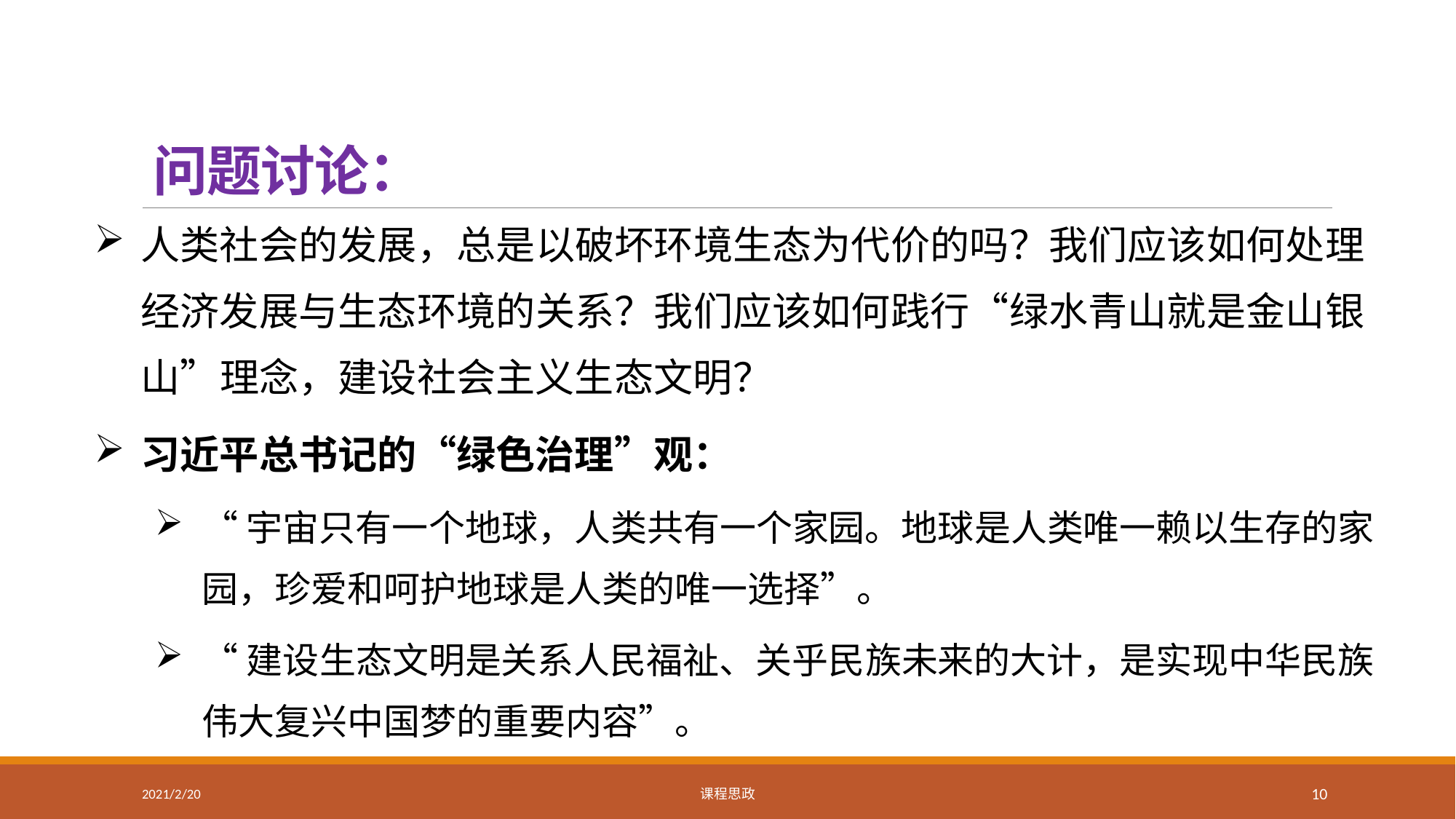

# 问题讨论：
人类社会的发展，总是以破坏环境生态为代价的吗？我们应该如何处理经济发展与生态环境的关系？我们应该如何践行“绿水青山就是金山银山”理念，建设社会主义生态文明？
习近平总书记的“绿色治理”观：
“宇宙只有一个地球，人类共有一个家园。地球是人类唯一赖以生存的家园，珍爱和呵护地球是人类的唯一选择”。
“建设生态文明是关系人民福祉、关乎民族未来的大计，是实现中华民族伟大复兴中国梦的重要内容”。
2021/2/20
课程思政
10